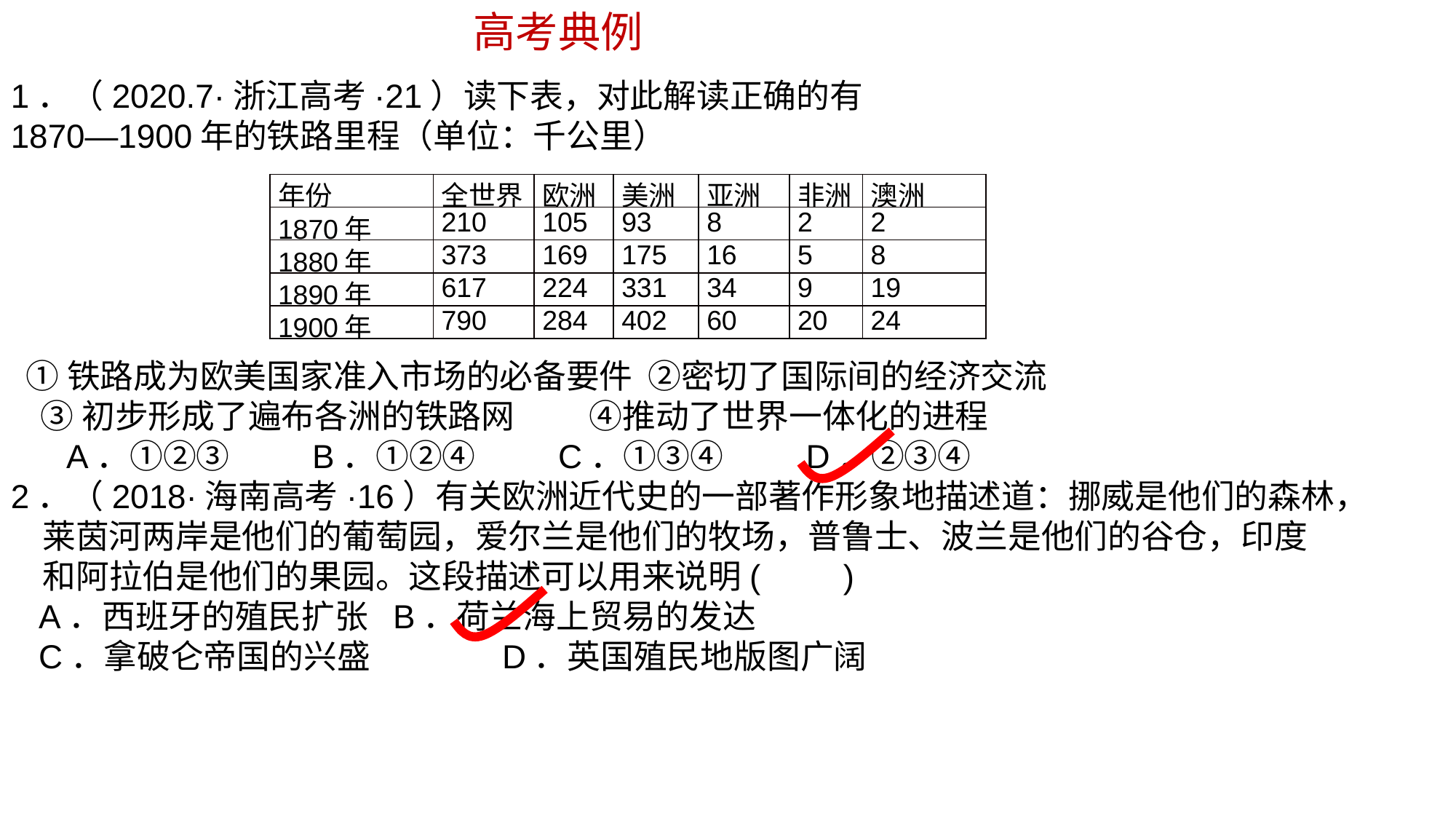

高考典例
1．（2020.7·浙江高考·21）读下表，对此解读正确的有
1870—1900年的铁路里程（单位：千公里）

  ①铁路成为欧美国家准入市场的必备要件  ②密切了国际间的经济交流
    ③初步形成了遍布各洲的铁路网          ④推动了世界一体化的进程
      A．①②③          B．①②④          C．①③④          D．②③④
2．（2018·海南高考·16）有关欧洲近代史的一部著作形象地描述道：挪威是他们的森林，莱茵河两岸是他们的葡萄园，爱尔兰是他们的牧场，普鲁士、波兰是他们的谷仓，印度和阿拉伯是他们的果园。这段描述可以用来说明(　　)
   A．西班牙的殖民扩张	  B．荷兰海上贸易的发达
   C．拿破仑帝国的兴盛	  D．英国殖民地版图广阔

| 年份 | 全世界 | 欧洲 | 美洲 | 亚洲 | 非洲 | 澳洲 |
| --- | --- | --- | --- | --- | --- | --- |
| 1870年 | 210 | 105 | 93 | 8 | 2 | 2 |
| 1880年 | 373 | 169 | 175 | 16 | 5 | 8 |
| 1890年 | 617 | 224 | 331 | 34 | 9 | 19 |
| 1900年 | 790 | 284 | 402 | 60 | 20 | 24 |